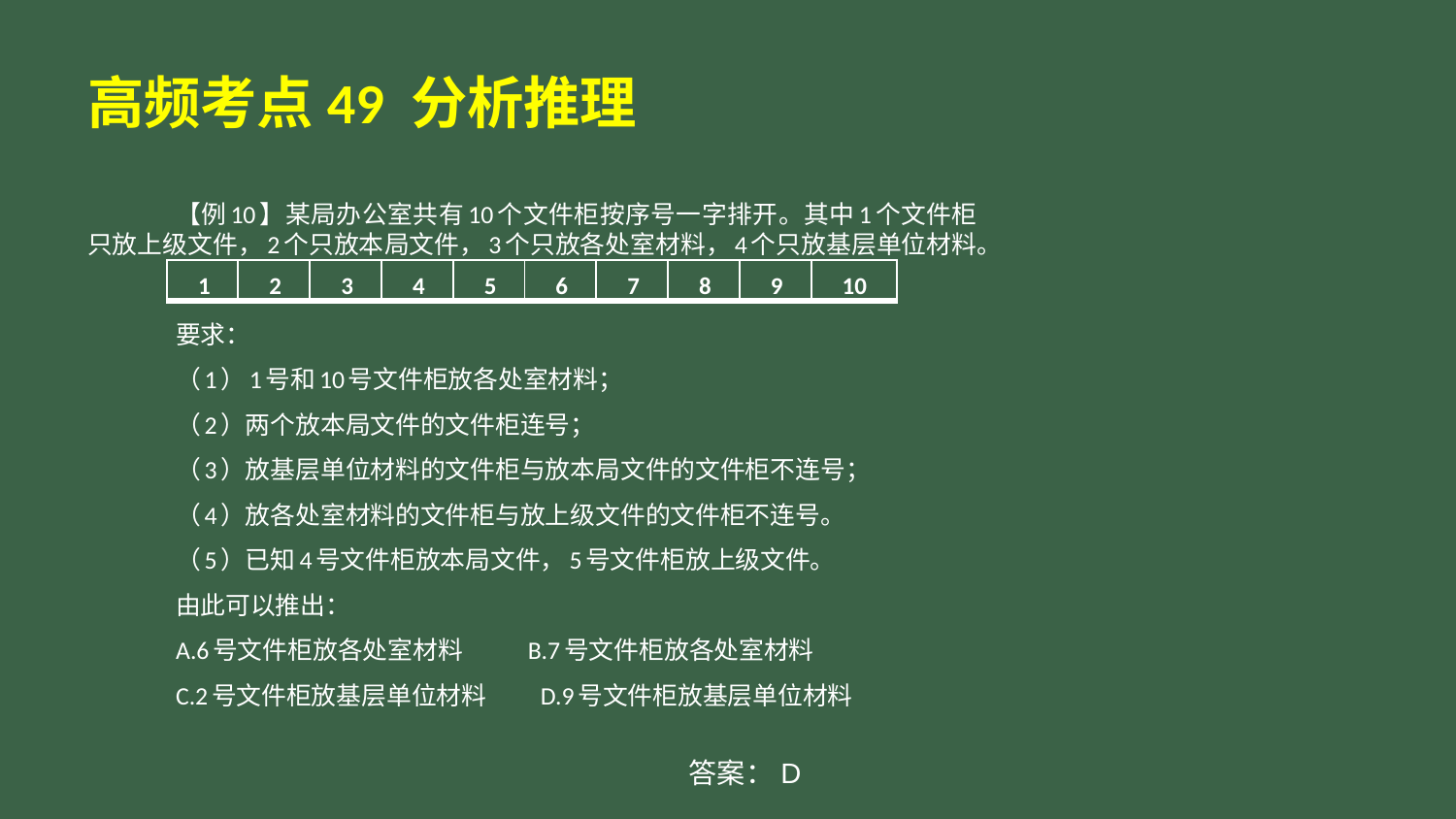

# 高频考点49 分析推理
【例10】某局办公室共有10个文件柜按序号一字排开。其中1个文件柜只放上级文件，2个只放本局文件，3个只放各处室材料，4个只放基层单位材料。

要求：
（1）1号和10号文件柜放各处室材料；
（2）两个放本局文件的文件柜连号；
（3）放基层单位材料的文件柜与放本局文件的文件柜不连号；
（4）放各处室材料的文件柜与放上级文件的文件柜不连号。
（5）已知4号文件柜放本局文件，5号文件柜放上级文件。
由此可以推出：
A.6号文件柜放各处室材料           B.7号文件柜放各处室材料
C.2号文件柜放基层单位材料         D.9号文件柜放基层单位材料

| 1 | 2 | 3 | 4 | 5 | 6 | 7 | 8 | 9 | 10 |
| --- | --- | --- | --- | --- | --- | --- | --- | --- | --- |
答案：D